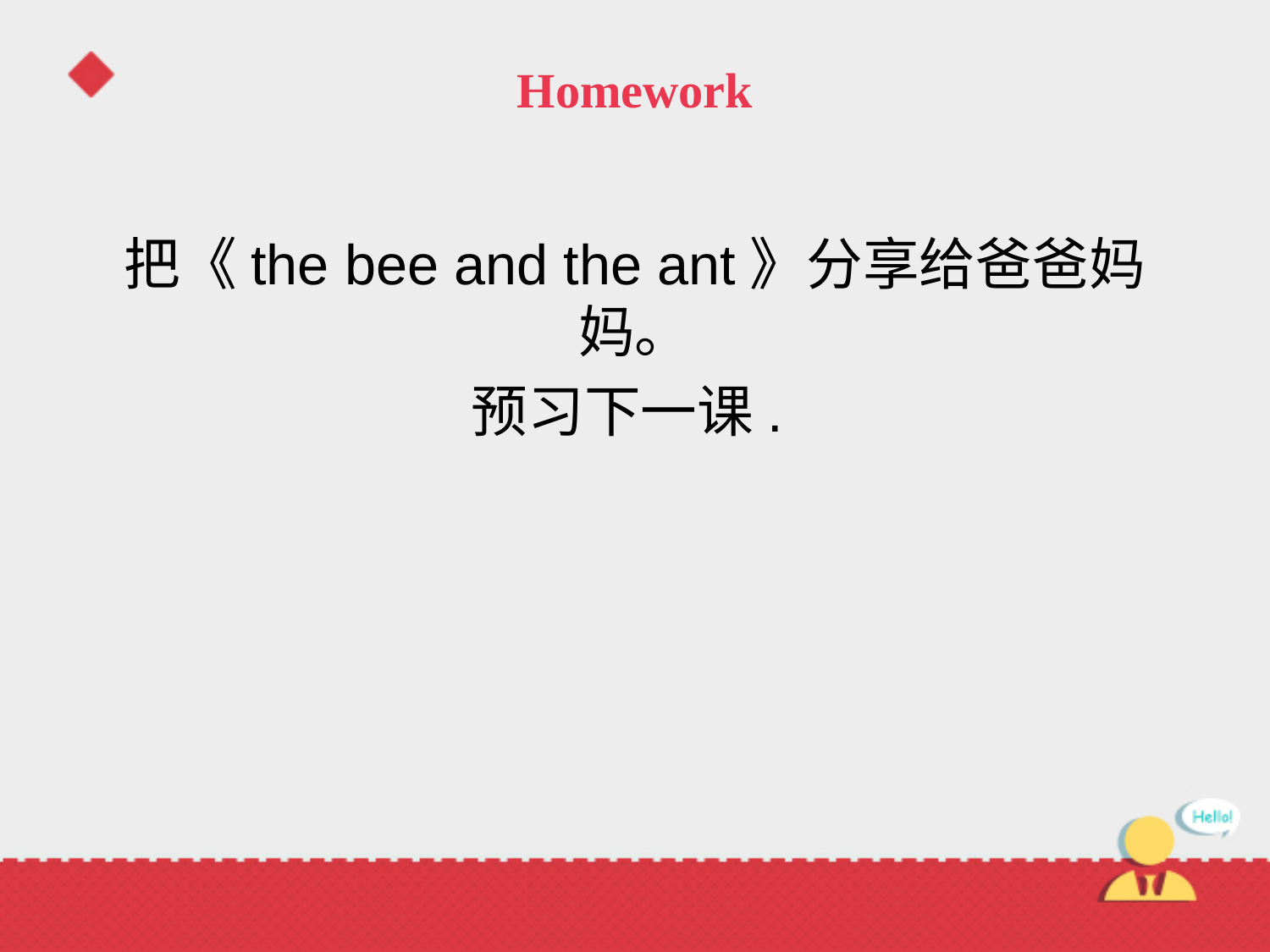

# Homework
把《the bee and the ant》分享给爸爸妈妈。
预习下一课.